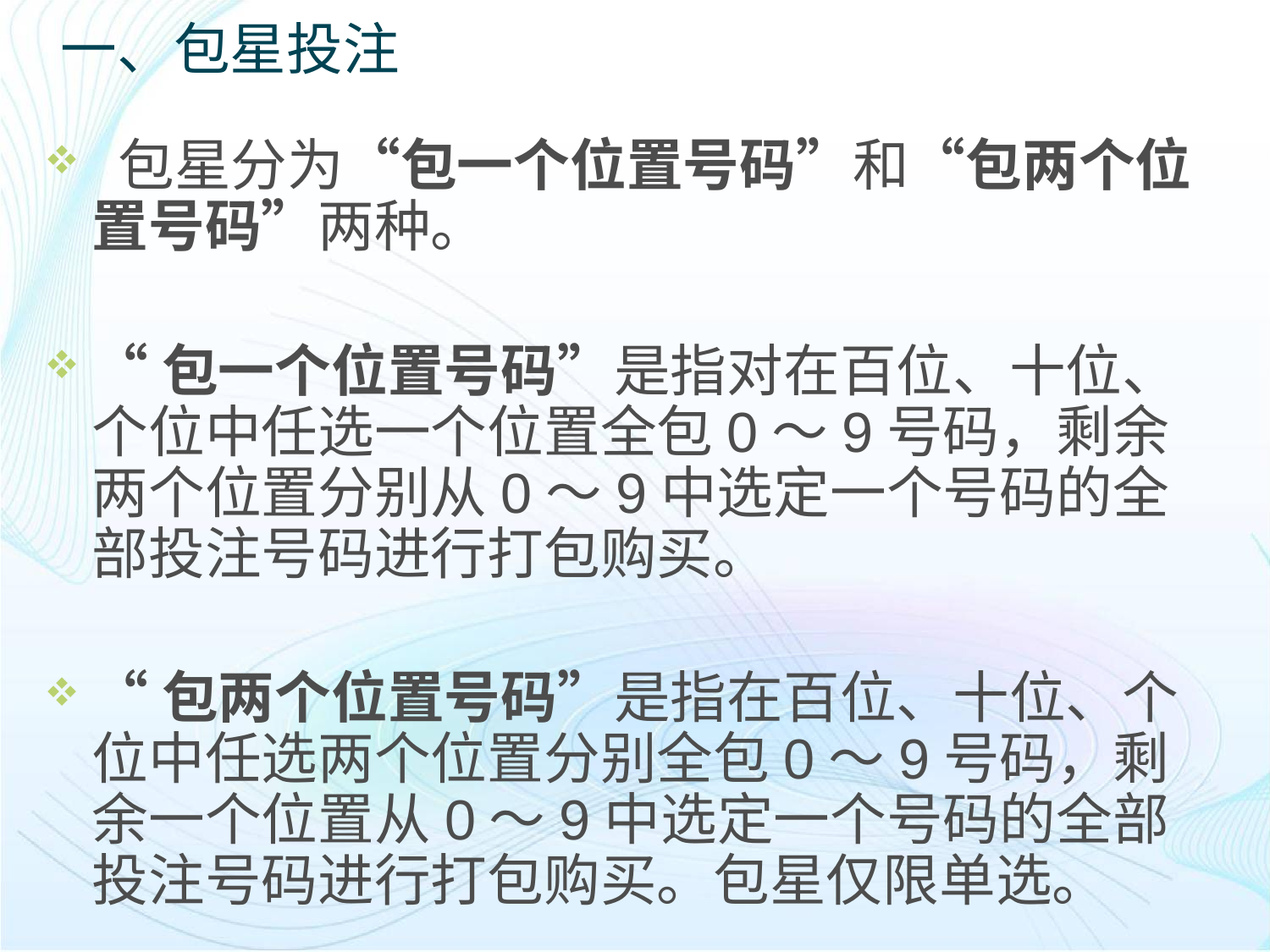

# 一、包星投注
 包星分为“包一个位置号码”和“包两个位置号码”两种。

“包一个位置号码”是指对在百位、十位、个位中任选一个位置全包0～9号码，剩余两个位置分别从0～9中选定一个号码的全部投注号码进行打包购买。

“包两个位置号码”是指在百位、十位、个位中任选两个位置分别全包0～9号码，剩余一个位置从0～9中选定一个号码的全部投注号码进行打包购买。包星仅限单选。